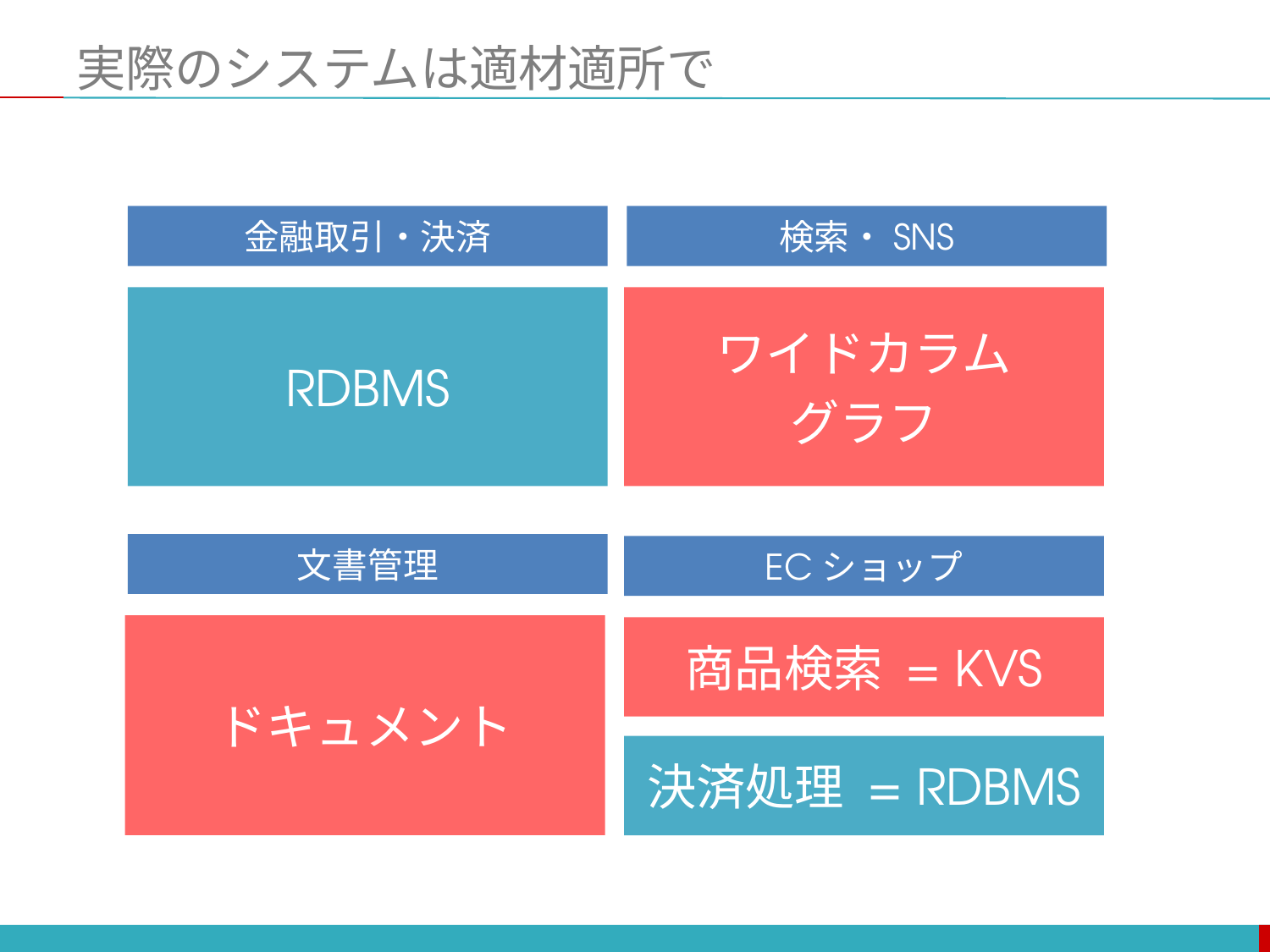

# 実際のシステムは適材適所で
金融取引・決済
検索・SNS
RDBMS
ワイドカラム
グラフ
文書管理
ECショップ
ドキュメント
商品検索 = KVS
決済処理 = RDBMS